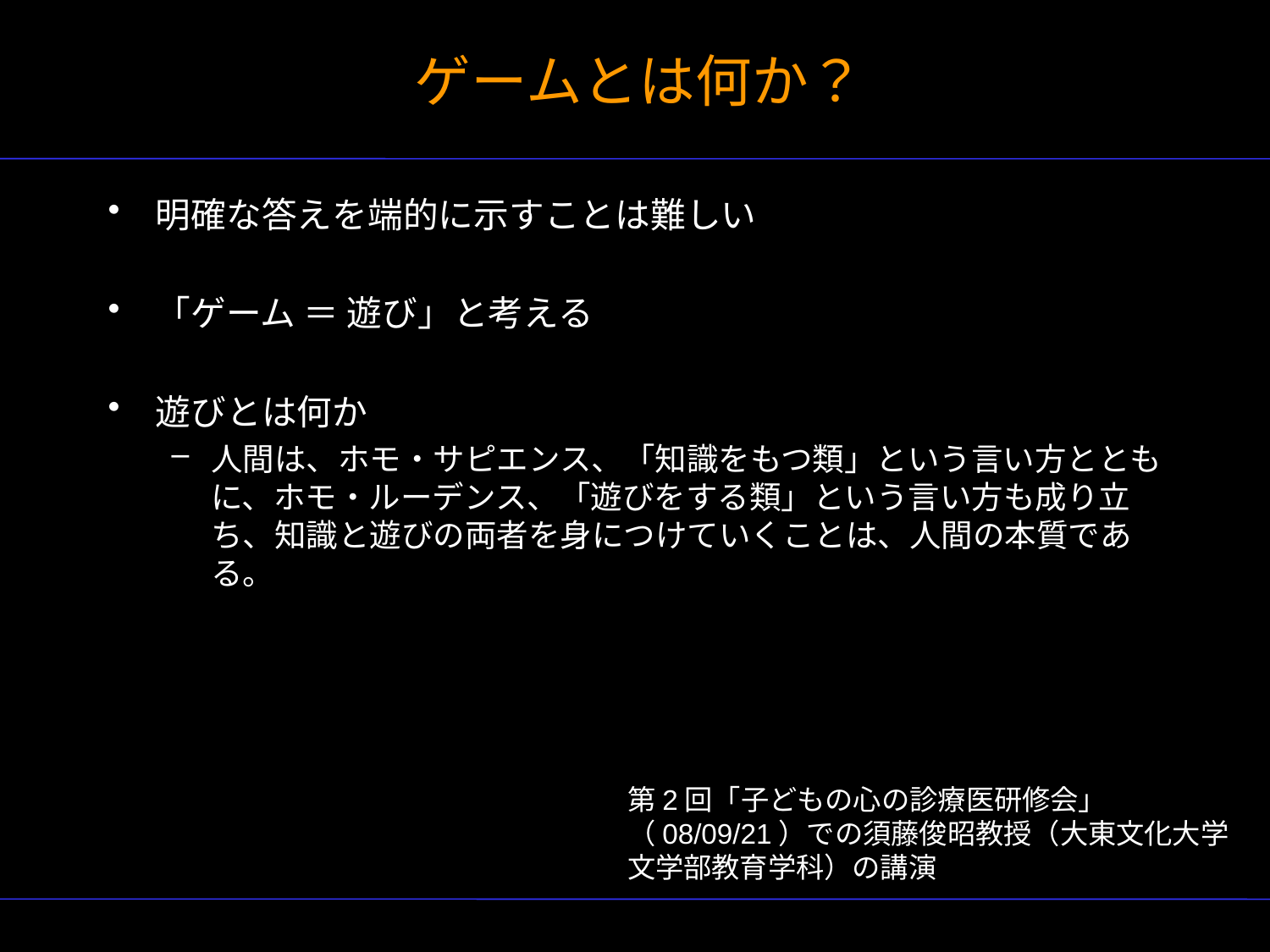

# ゲームとは何か？
明確な答えを端的に示すことは難しい

「ゲーム ＝ 遊び」と考える

遊びとは何か
人間は、ホモ・サピエンス、「知識をもつ類」という言い方とともに、ホモ・ルーデンス、「遊びをする類」という言い方も成り立ち、知識と遊びの両者を身につけていくことは、人間の本質である。
第2回「子どもの心の診療医研修会」（08/09/21）での須藤俊昭教授（大東文化大学文学部教育学科）の講演